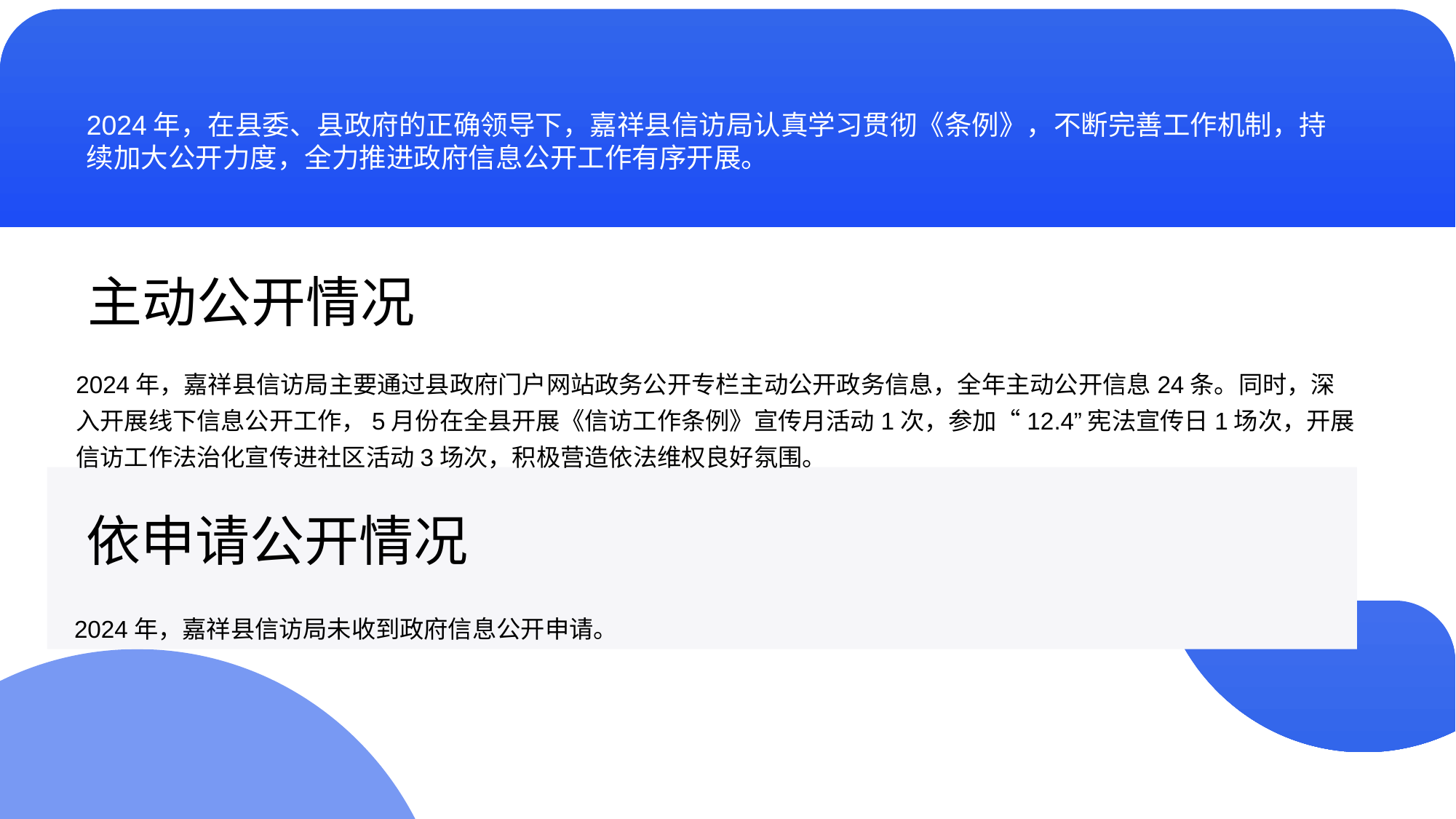

2024年，在县委、县政府的正确领导下，嘉祥县信访局认真学习贯彻《条例》，不断完善工作机制，持续加大公开力度，全力推进政府信息公开工作有序开展。

主动公开情况
2024年，嘉祥县信访局主要通过县政府门户网站政务公开专栏主动公开政务信息，全年主动公开信息24条。同时，深入开展线下信息公开工作，5月份在全县开展《信访工作条例》宣传月活动1次，参加“12.4”宪法宣传日1场次，开展信访工作法治化宣传进社区活动3场次，积极营造依法维权良好氛围。

依申请公开情况

2024年，嘉祥县信访局未收到政府信息公开申请。